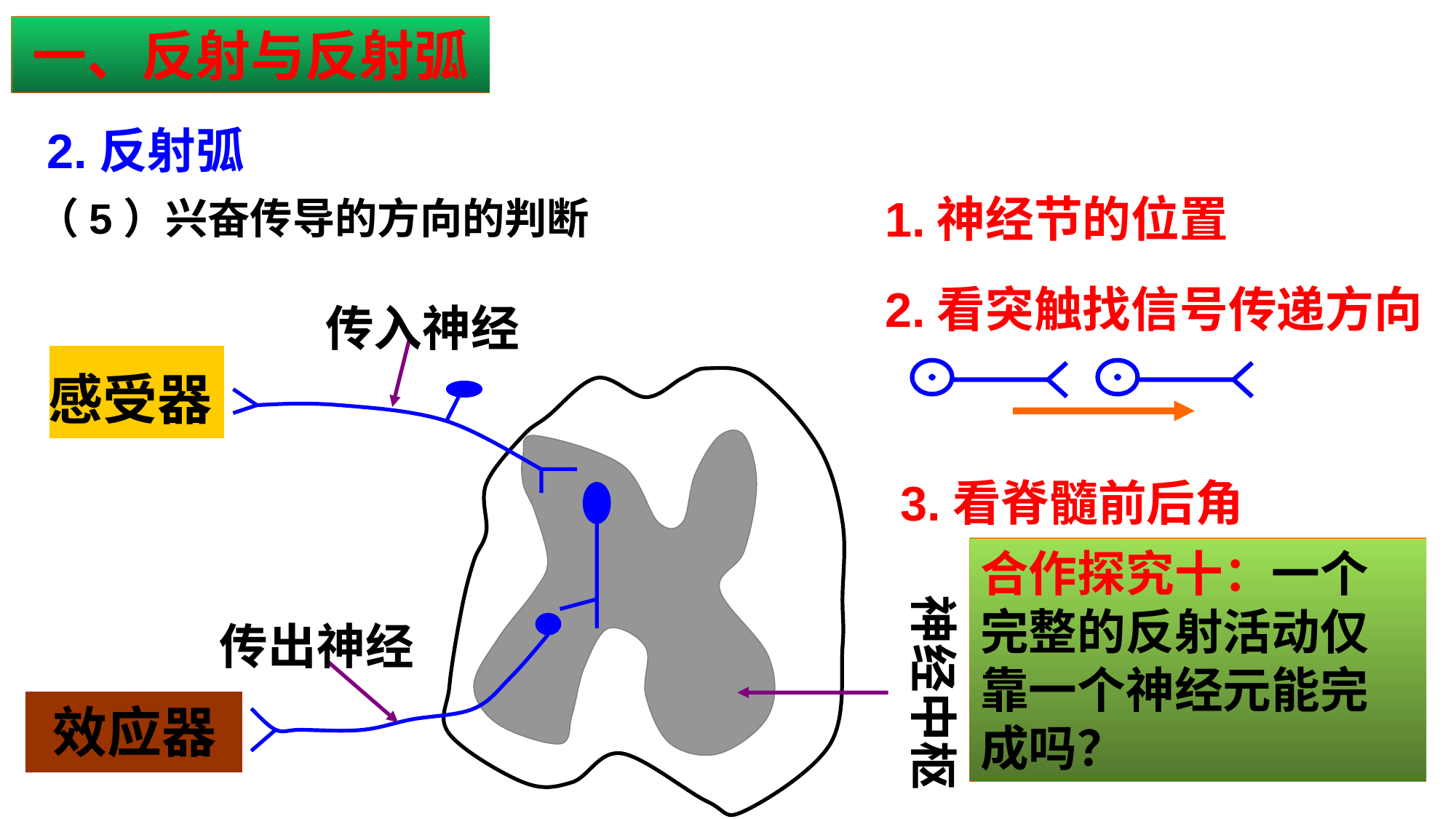

一、反射与反射弧
2.反射弧
1.神经节的位置
（5）兴奋传导的方向的判断
2.看突触找信号传递方向
传入神经

感受器

3.看脊髓前后角
神经中枢

合作探究十：一个完整的反射活动仅靠一个神经元能完成吗？
传出神经

效应器